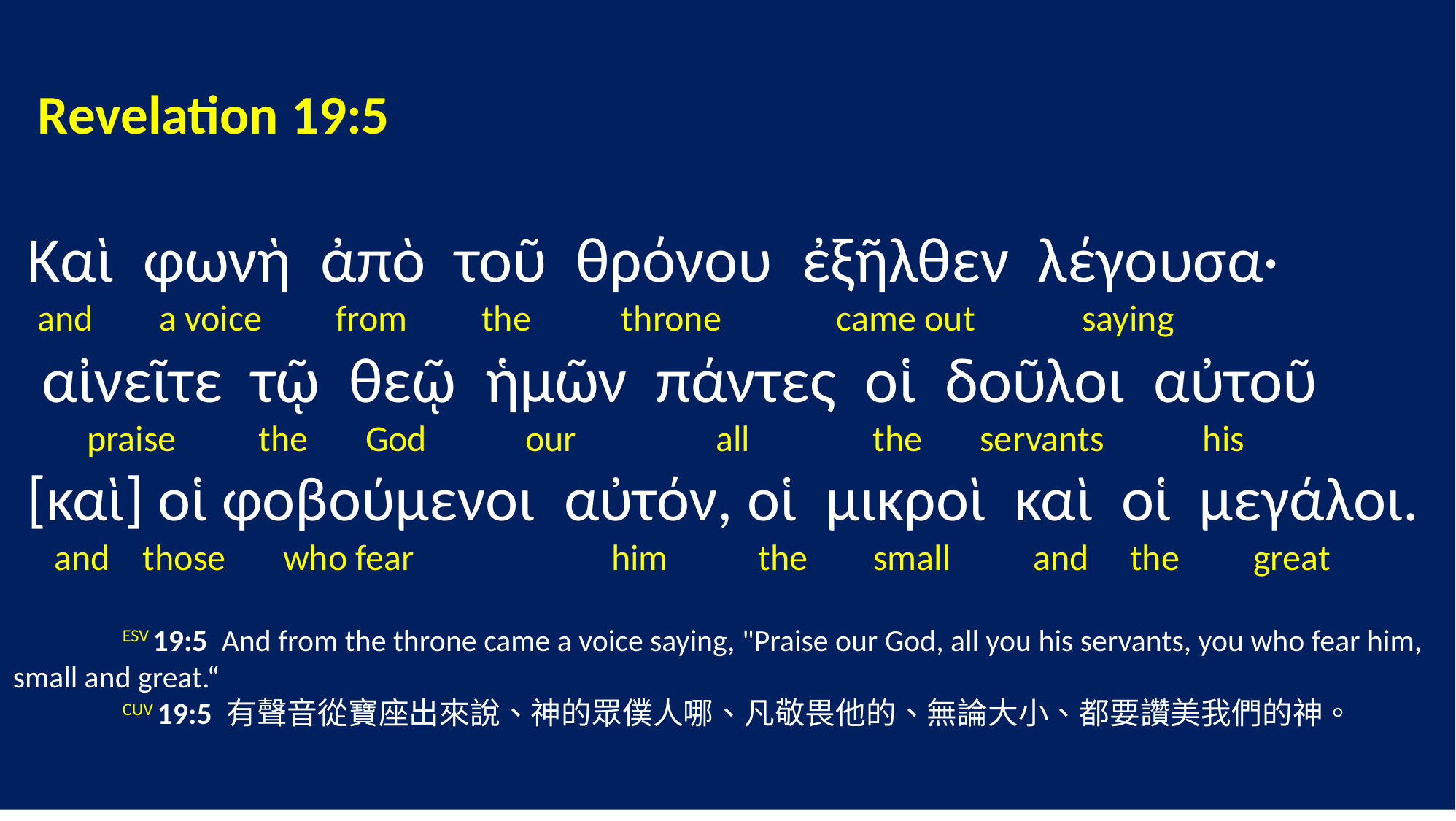

Revelation 19:5

 Καὶ  φωνὴ  ἀπὸ  τοῦ  θρόνου  ἐξῆλθεν  λέγουσα·
   and        a voice         from         the           throne              came out             saying
  αἰνεῖτε  τῷ  θεῷ  ἡμῶν  πάντες  οἱ  δοῦλοι  αὐτοῦ
         praise          the       God            our                 all               the       servants            his
 [καὶ] οἱ φοβούμενοι  αὐτόν, οἱ  μικροὶ  καὶ  οἱ  μεγάλοι.
     and    those       who fear                        him           the        small          and     the         great

	ESV 19:5  And from the throne came a voice saying, "Praise our God, all you his servants, you who fear him, small and great.“
	CUV 19:5 有聲音從寶座出來說、神的眾僕人哪、凡敬畏他的、無論大小、都要讚美我們的神。